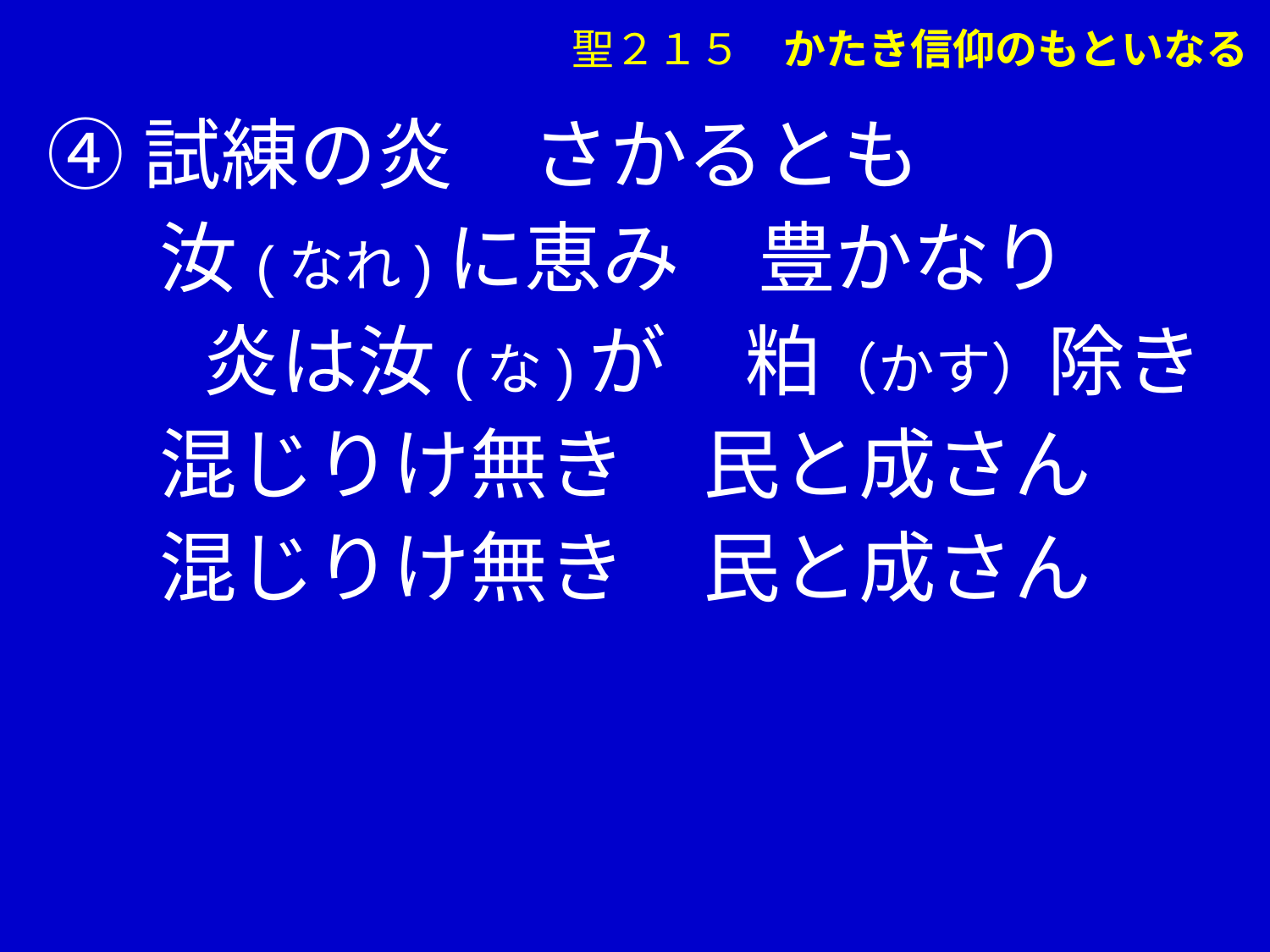

聖２１５　かたき信仰のもといなる
  ④試練の炎　さかるとも
　    汝(なれ)に恵み　豊かなり
　　  炎は汝(な)が　粕（かす）除き
　    混じりけ無き　民と成さん
　    混じりけ無き　民と成さん